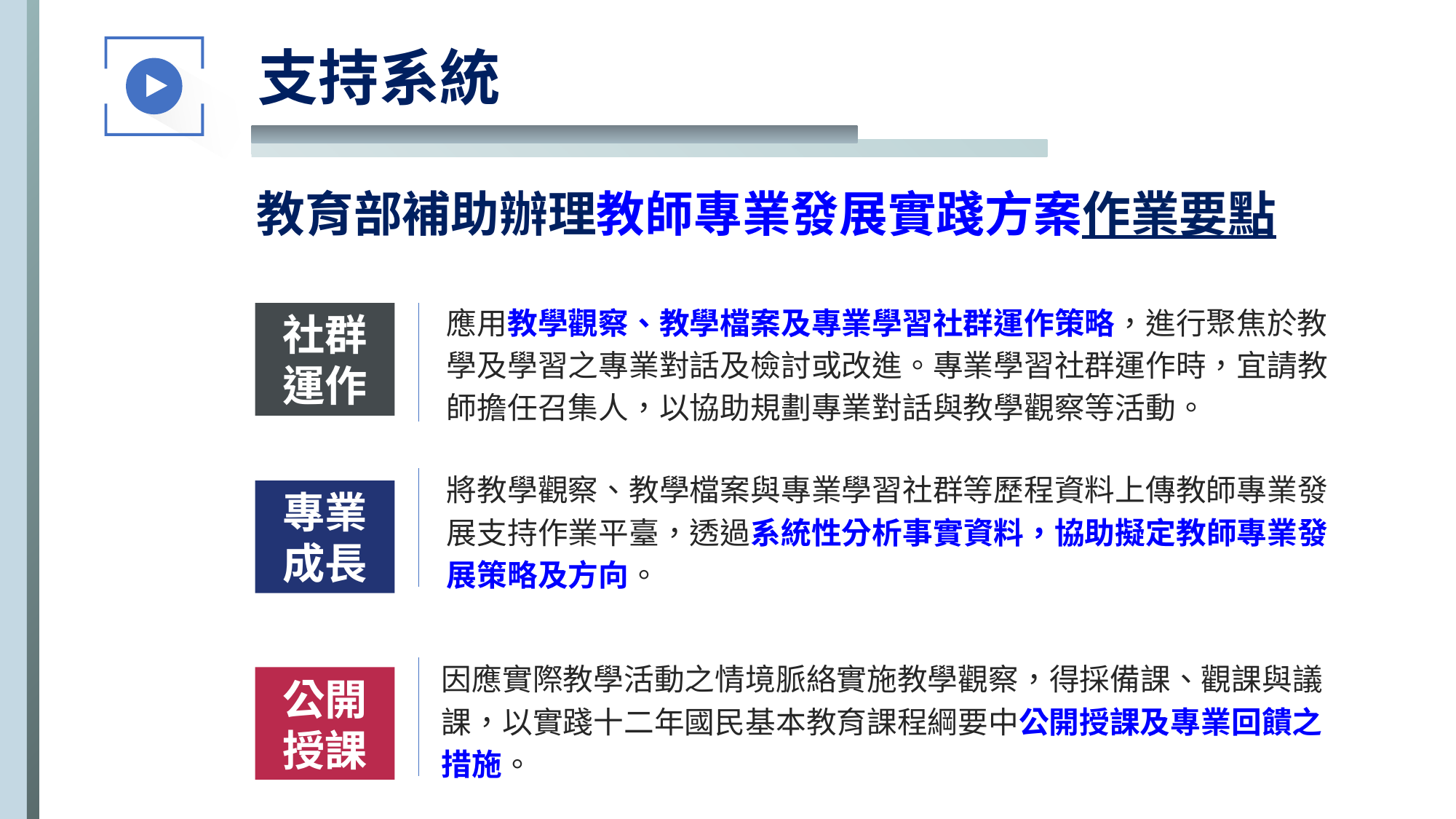

支持系統

教育部補助辦理教師專業發展實踐方案作業要點
應用教學觀察、教學檔案及專業學習社群運作策略，進行聚焦於教學及學習之專業對話及檢討或改進。專業學習社群運作時，宜請教師擔任召集人，以協助規劃專業對話與教學觀察等活動。
社群運作
將教學觀察、教學檔案與專業學習社群等歷程資料上傳教師專業發展支持作業平臺，透過系統性分析事實資料，協助擬定教師專業發展策略及方向。
專業成長

因應實際教學活動之情境脈絡實施教學觀察，得採備課、觀課與議課，以實踐十二年國民基本教育課程綱要中公開授課及專業回饋之措施。
公開授課